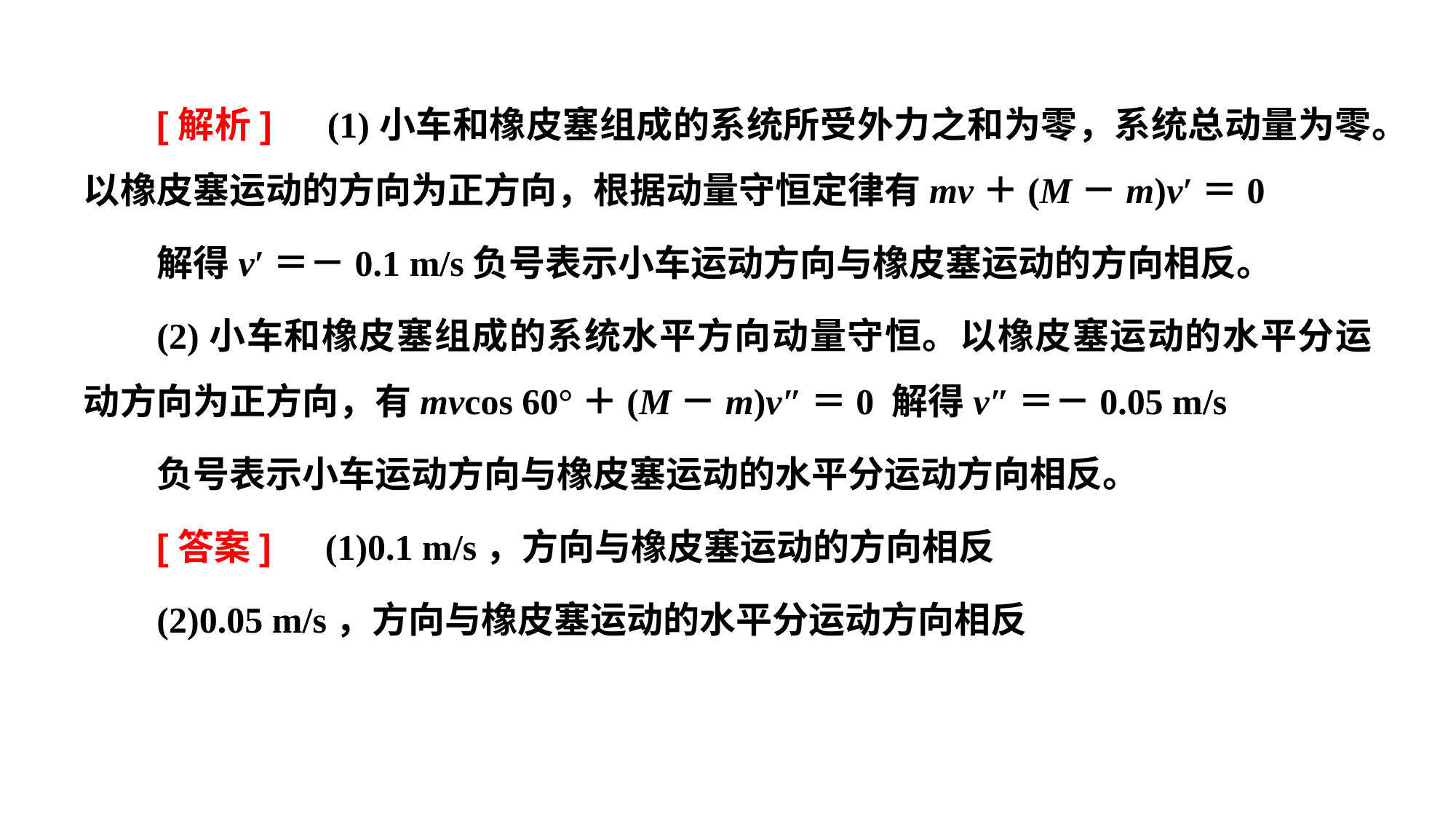

[解析]　(1)小车和橡皮塞组成的系统所受外力之和为零，系统总动量为零。以橡皮塞运动的方向为正方向，根据动量守恒定律有mv＋(M－m)v′＝0
解得v′＝－0.1 m/s负号表示小车运动方向与橡皮塞运动的方向相反。
(2)小车和橡皮塞组成的系统水平方向动量守恒。以橡皮塞运动的水平分运动方向为正方向，有mvcos 60°＋(M－m)v″＝0 解得v″＝－0.05 m/s
负号表示小车运动方向与橡皮塞运动的水平分运动方向相反。
[答案]　(1)0.1 m/s，方向与橡皮塞运动的方向相反
(2)0.05 m/s，方向与橡皮塞运动的水平分运动方向相反